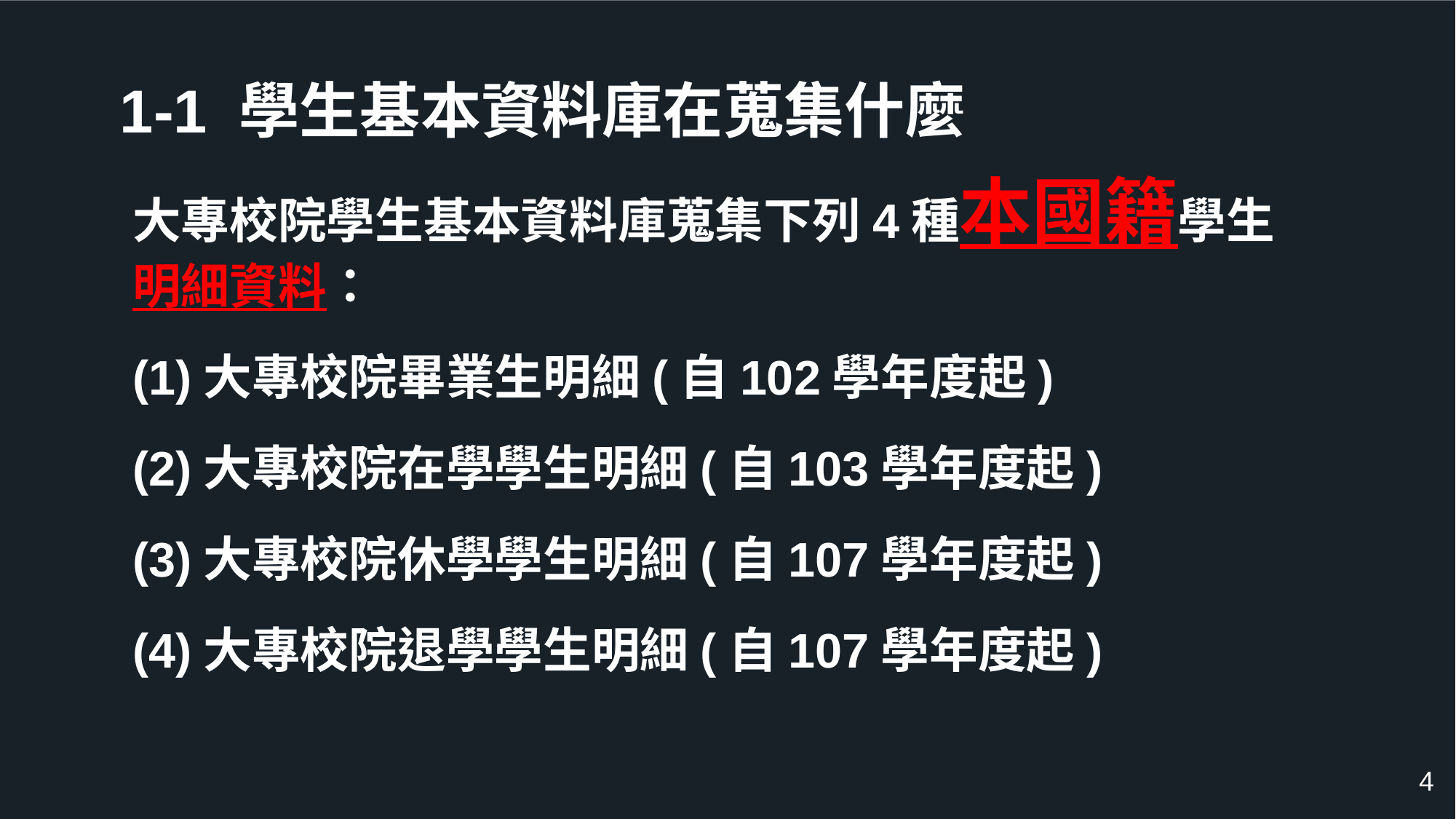

1-1 學生基本資料庫在蒐集什麼
大專校院學生基本資料庫蒐集下列4種本國籍學生
明細資料：
(1)大專校院畢業生明細(自102學年度起)
(2)大專校院在學學生明細(自103學年度起)
(3)大專校院休學學生明細(自107學年度起)
(4)大專校院退學學生明細(自107學年度起)
4